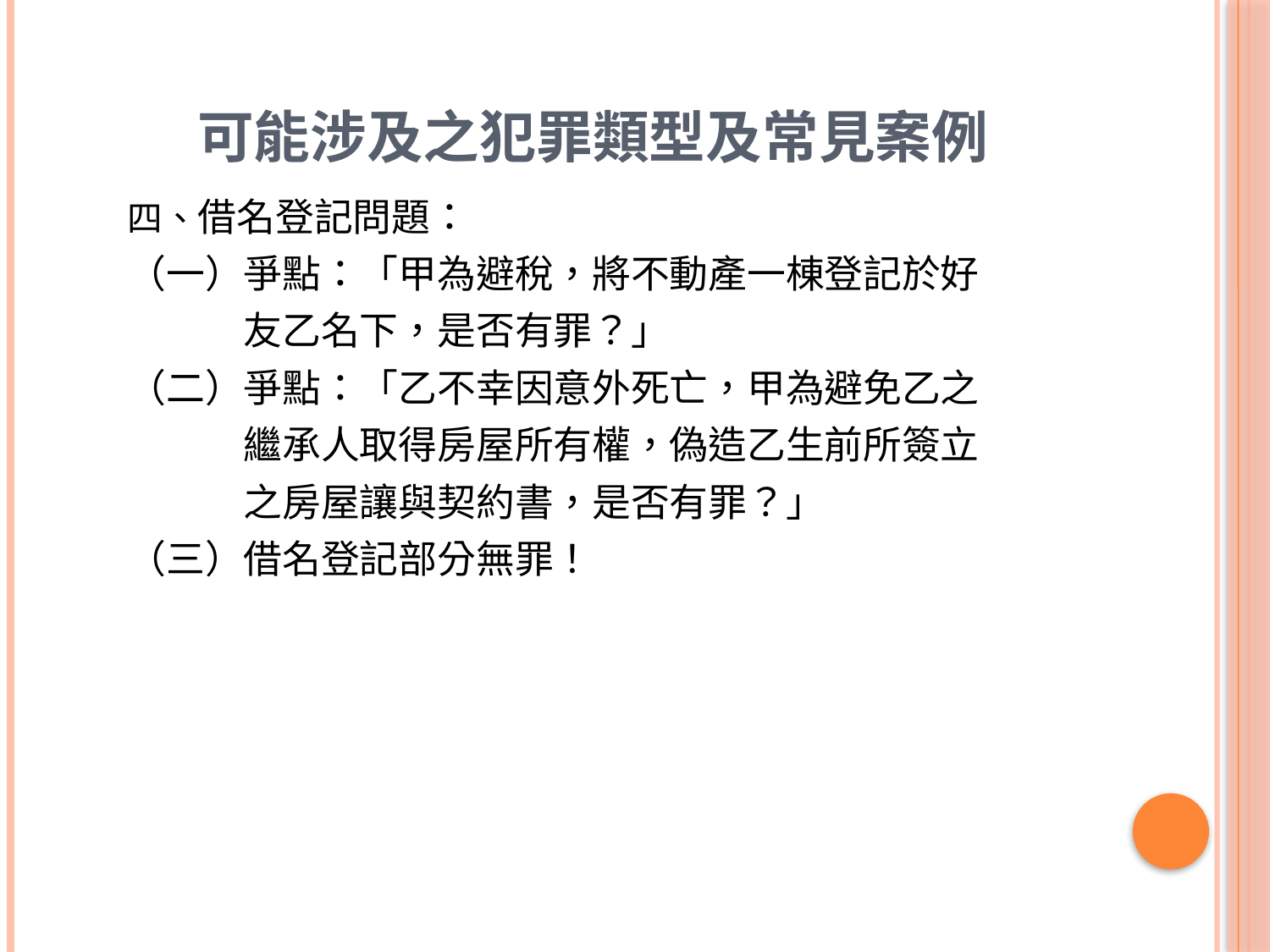

# 可能涉及之犯罪類型及常見案例
四、借名登記問題：
（一）爭點：「甲為避稅，將不動產一棟登記於好
　　　友乙名下，是否有罪？」
（二）爭點：「乙不幸因意外死亡，甲為避免乙之
　　　繼承人取得房屋所有權，偽造乙生前所簽立
　　　之房屋讓與契約書，是否有罪？」
（三）借名登記部分無罪！